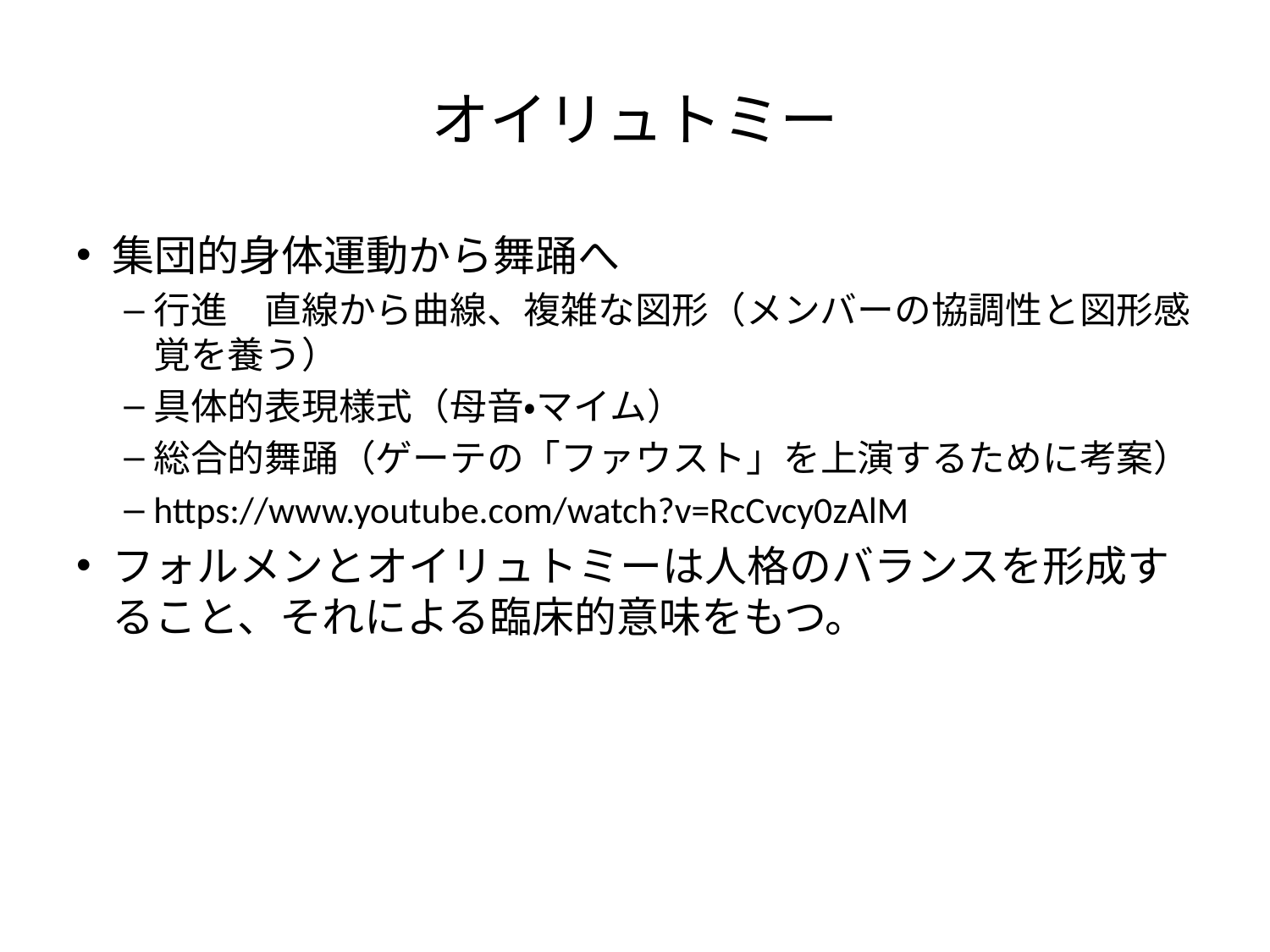

# オイリュトミー
集団的身体運動から舞踊へ
行進　直線から曲線、複雑な図形（メンバーの協調性と図形感覚を養う）
具体的表現様式（母音・マイム）
総合的舞踊（ゲーテの「ファウスト」を上演するために考案）
https://www.youtube.com/watch?v=RcCvcy0zAlM
フォルメンとオイリュトミーは人格のバランスを形成すること、それによる臨床的意味をもつ。